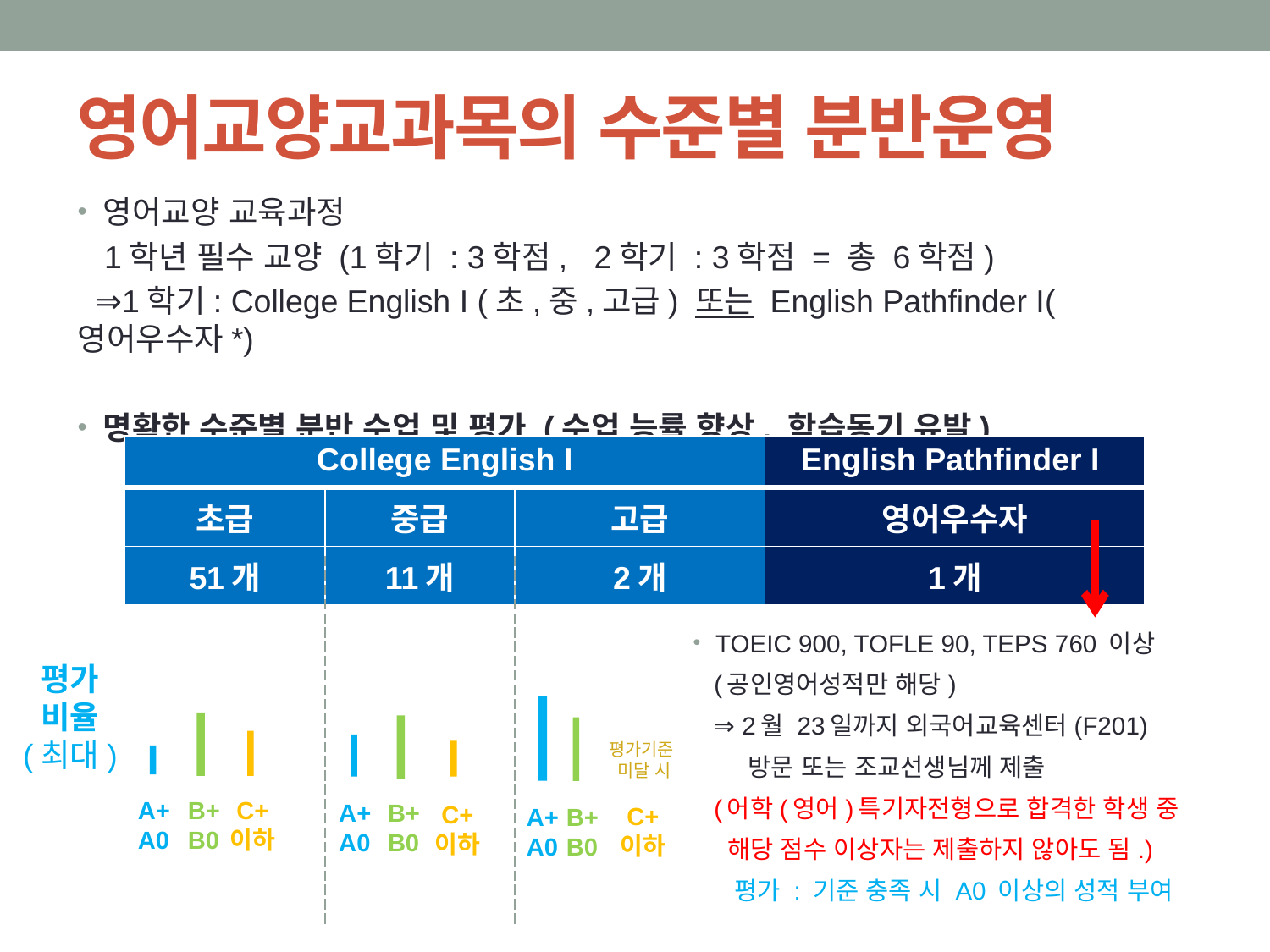

# 영어교양교과목의 수준별 분반운영
영어교양 교육과정
   1학년 필수 교양 (1학기 : 3학점,   2학기 : 3학점 = 총 6학점)
  ⇒1학기: College English I (초,중,고급) 또는 English Pathfinder I(영어우수자*)

명확한 수준별 분반 수업 및 평가 (수업 능률 향상, 학습동기 유발)

| College English I |  |  | English Pathfinder I |
| --- | --- | --- | --- |
| 초급 | 중급 | 고급 | 영어우수자 |
| 51개 | 11개 | 2개 | 1개 |
TOEIC 900, TOFLE 90, TEPS 760 이상
   (공인영어성적만 해당)
   ⇒ 2월 23일까지 외국어교육센터(F201)
       방문 또는 조교선생님께 제출
   (어학(영어)특기자전형으로 합격한 학생 중
    해당 점수 이상자는 제출하지 않아도 됨.)
     평가 : 기준 충족 시 A0 이상의 성적 부여
평가
비율
(최대)

평가기준
미달 시

A+
A0
B+
B0
C+
이하
A+
A0
B+
B0
C+
이하
C+
이하
A+
A0
B+
B0